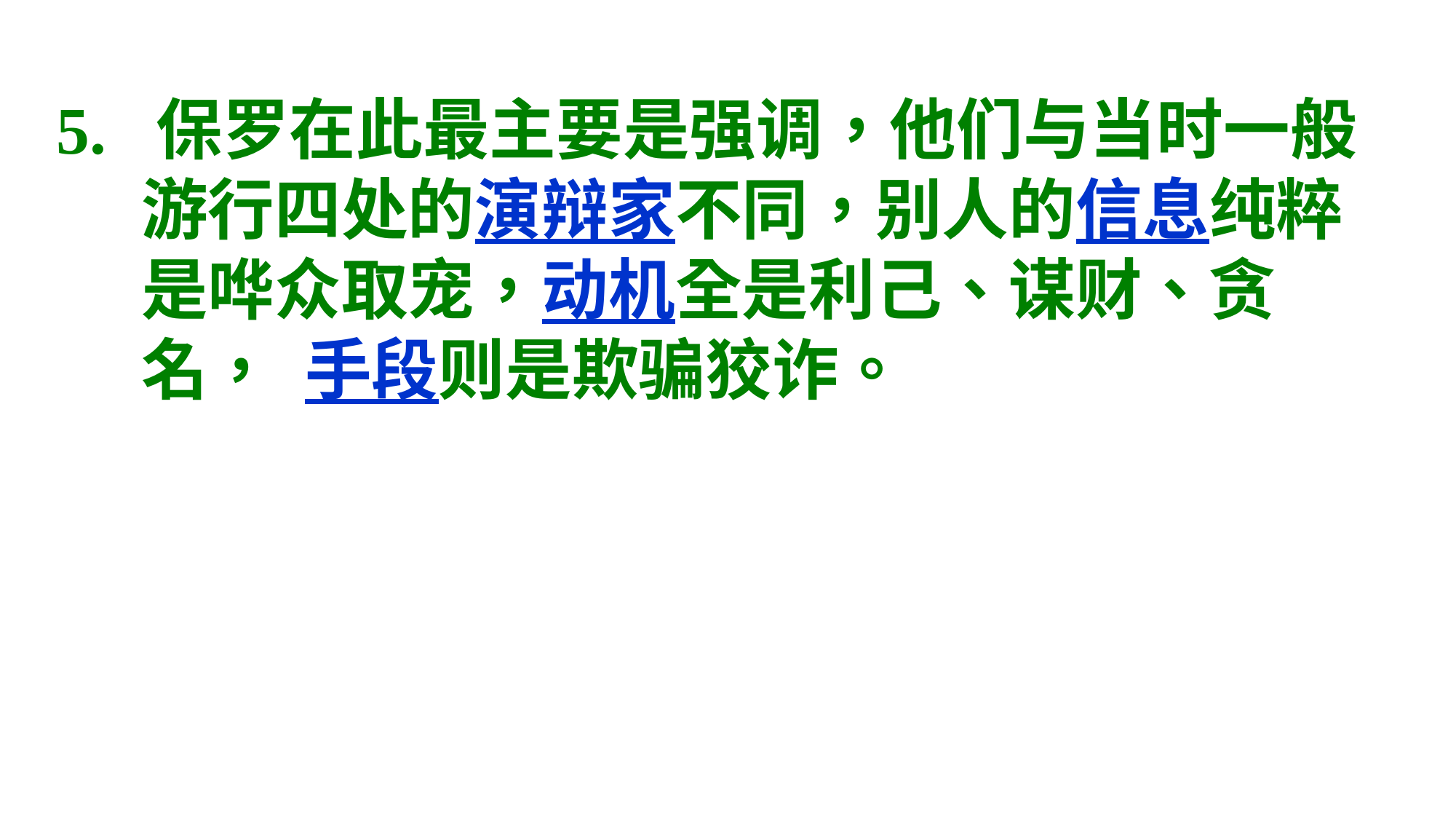

5.  保罗在此最主要是强调，他们与当时一般游行四处的演辩家不同，别人的信息纯粹是哗众取宠，动机全是利己、谋财、贪名，  手段则是欺骗狡诈。